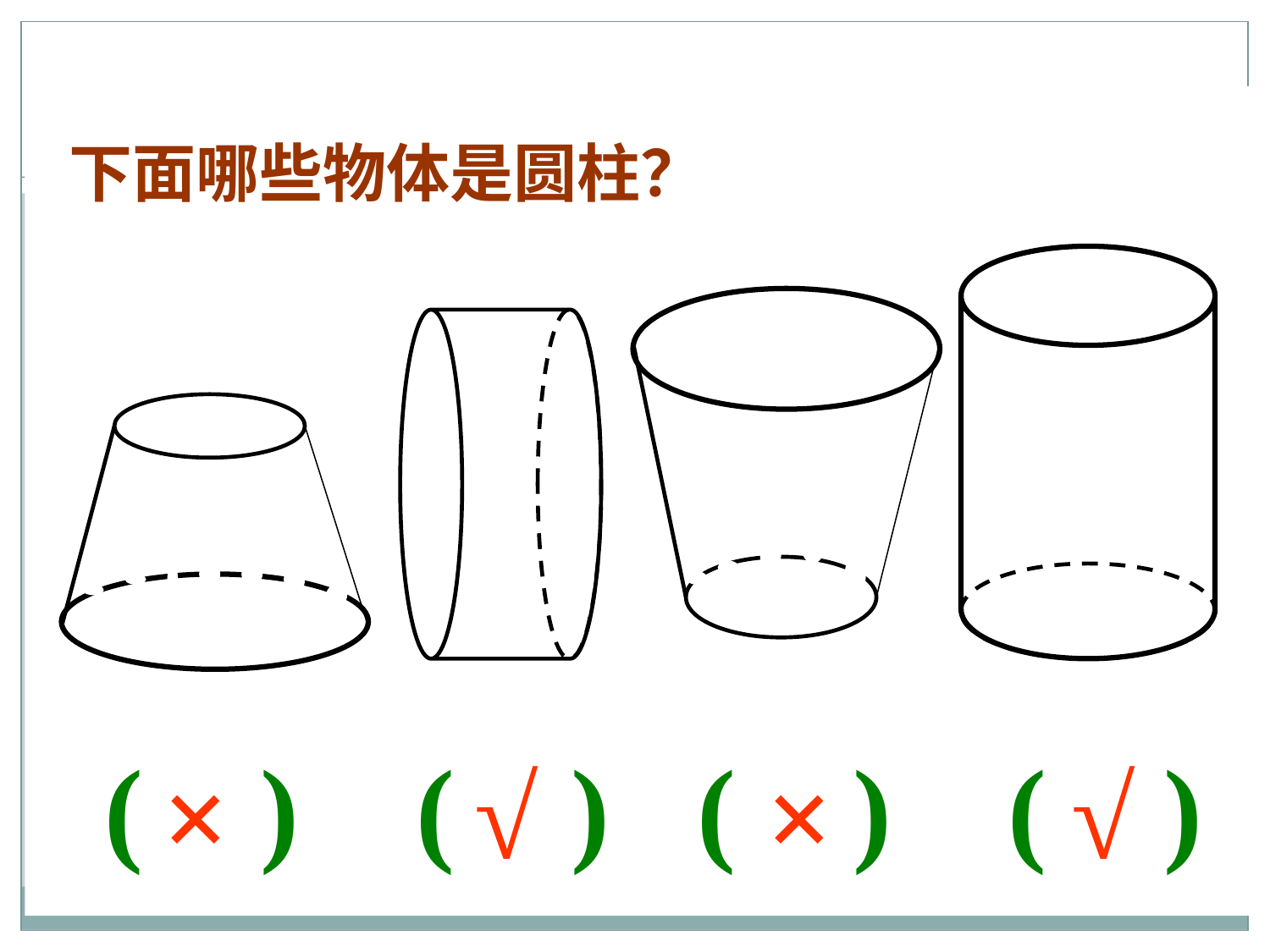

下面哪些物体是圆柱？

(    )    (    )   (    )    (    )
×
√
×
√